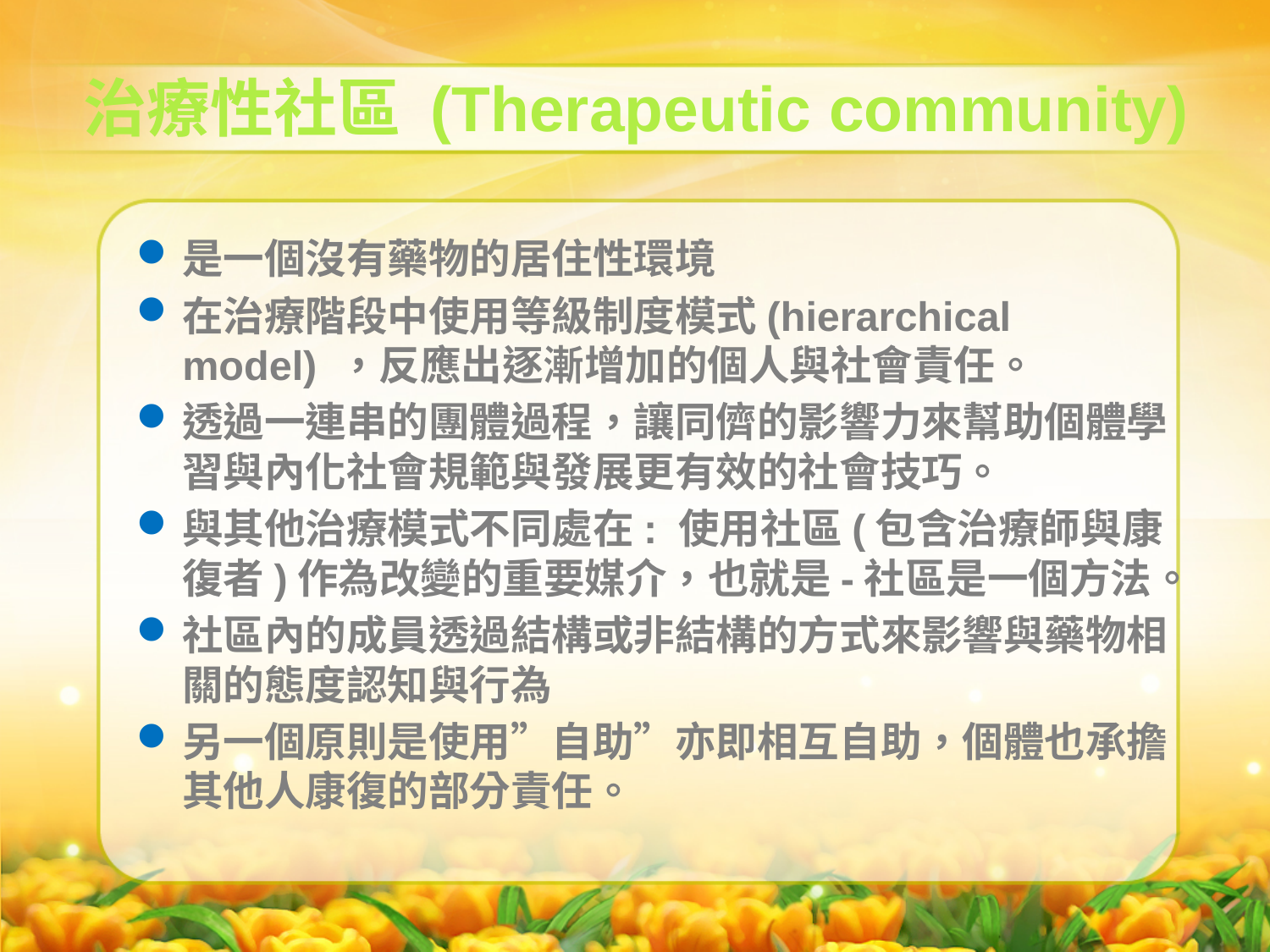

治療性社區 (Therapeutic community)
是一個沒有藥物的居住性環境
在治療階段中使用等級制度模式(hierarchical model) ，反應出逐漸增加的個人與社會責任。
透過一連串的團體過程，讓同儕的影響力來幫助個體學習與內化社會規範與發展更有效的社會技巧。
與其他治療模式不同處在: 使用社區(包含治療師與康復者)作為改變的重要媒介，也就是-社區是一個方法。
社區內的成員透過結構或非結構的方式來影響與藥物相關的態度認知與行為
另一個原則是使用”自助”亦即相互自助，個體也承擔其他人康復的部分責任。